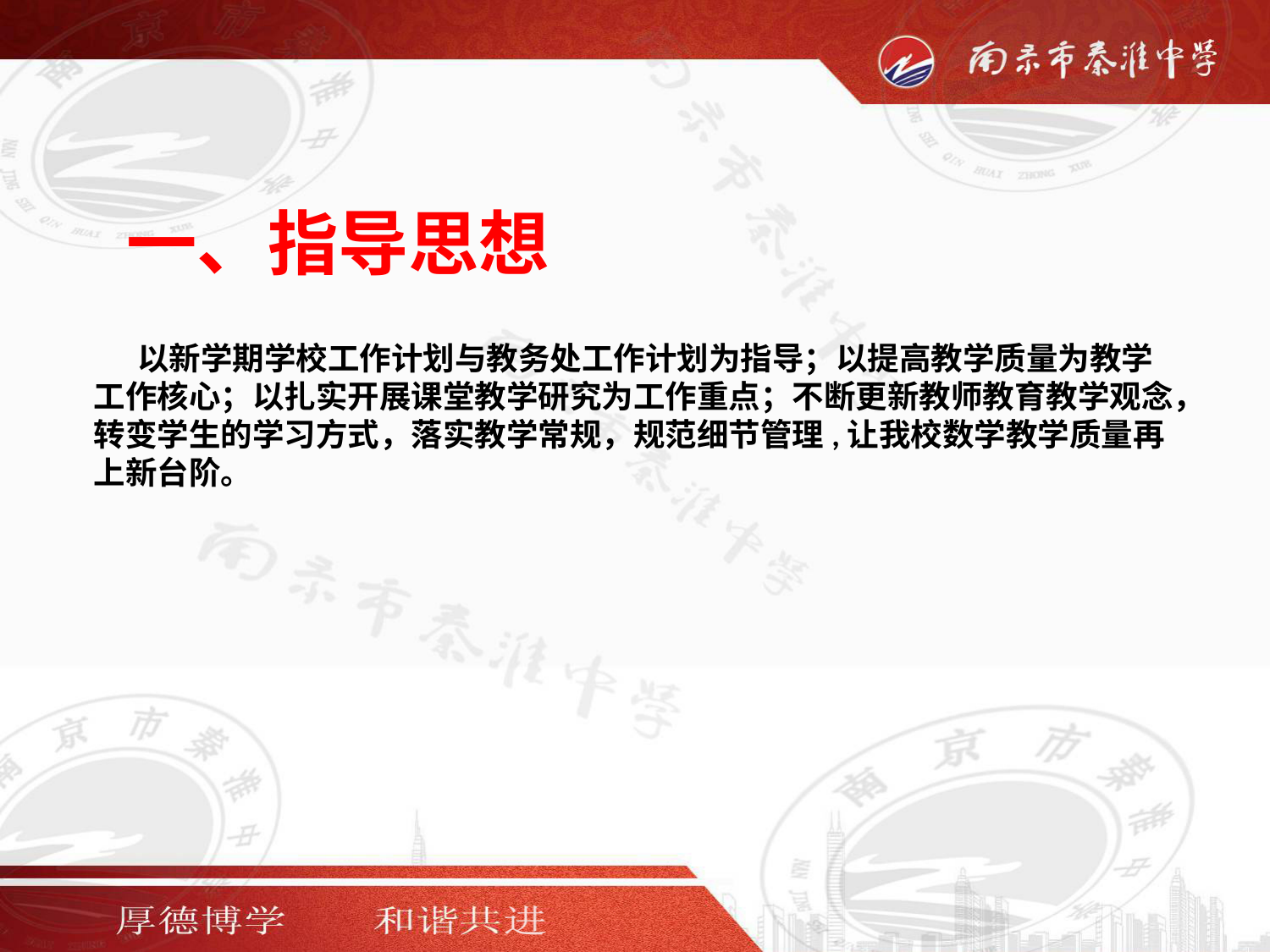

# 一、指导思想
     以新学期学校工作计划与教务处工作计划为指导；以提高教学质量为教学工作核心；以扎实开展课堂教学研究为工作重点；不断更新教师教育教学观念，转变学生的学习方式，落实教学常规，规范细节管理,让我校数学教学质量再上新台阶。